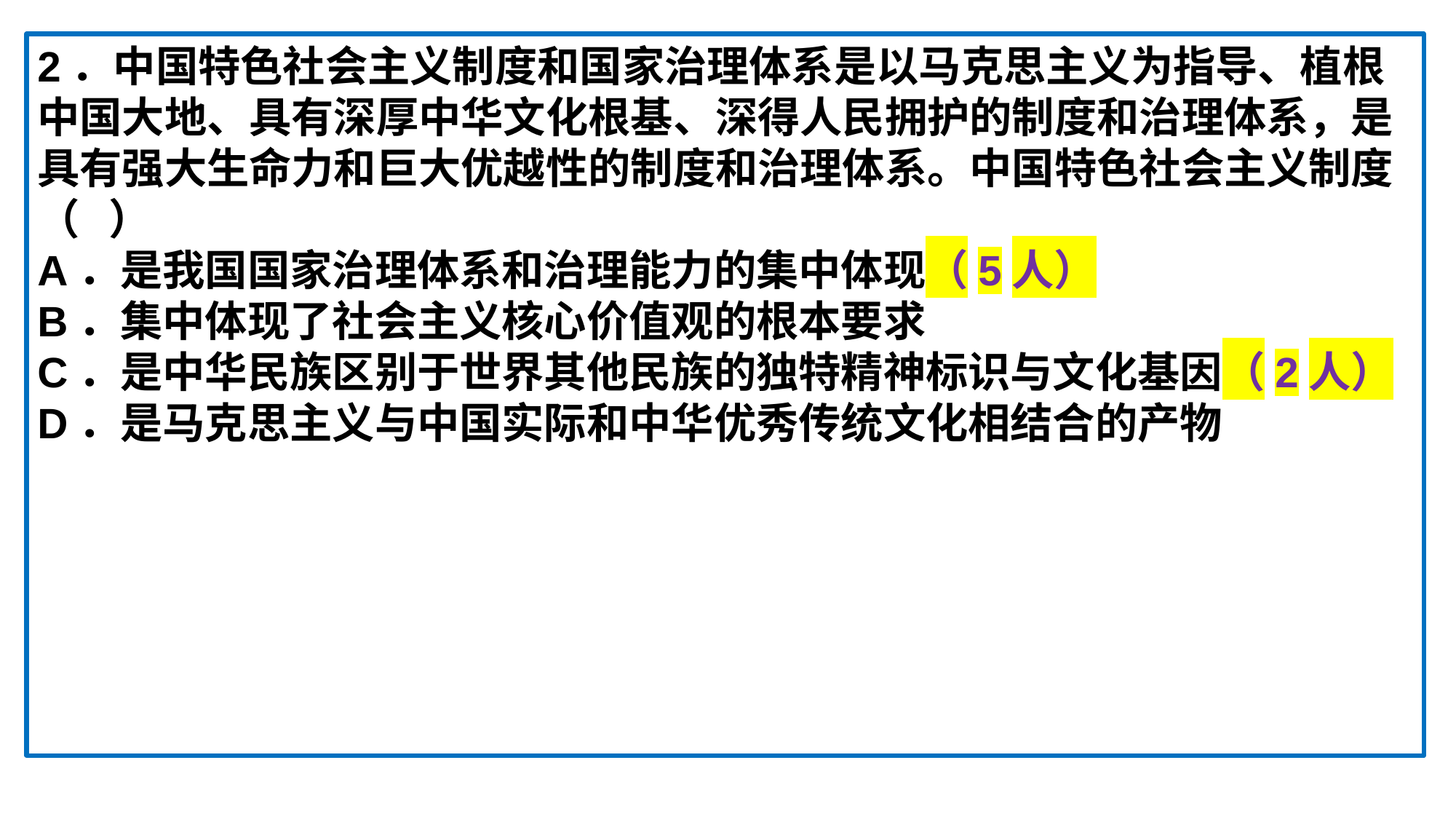

2．中国特色社会主义制度和国家治理体系是以马克思主义为指导、植根中国大地、具有深厚中华文化根基、深得人民拥护的制度和治理体系，是具有强大生命力和巨大优越性的制度和治理体系。中国特色社会主义制度（   ）
A．是我国国家治理体系和治理能力的集中体现（5人）
B．集中体现了社会主义核心价值观的根本要求
C．是中华民族区别于世界其他民族的独特精神标识与文化基因（2人）
D．是马克思主义与中国实际和中华优秀传统文化相结合的产物